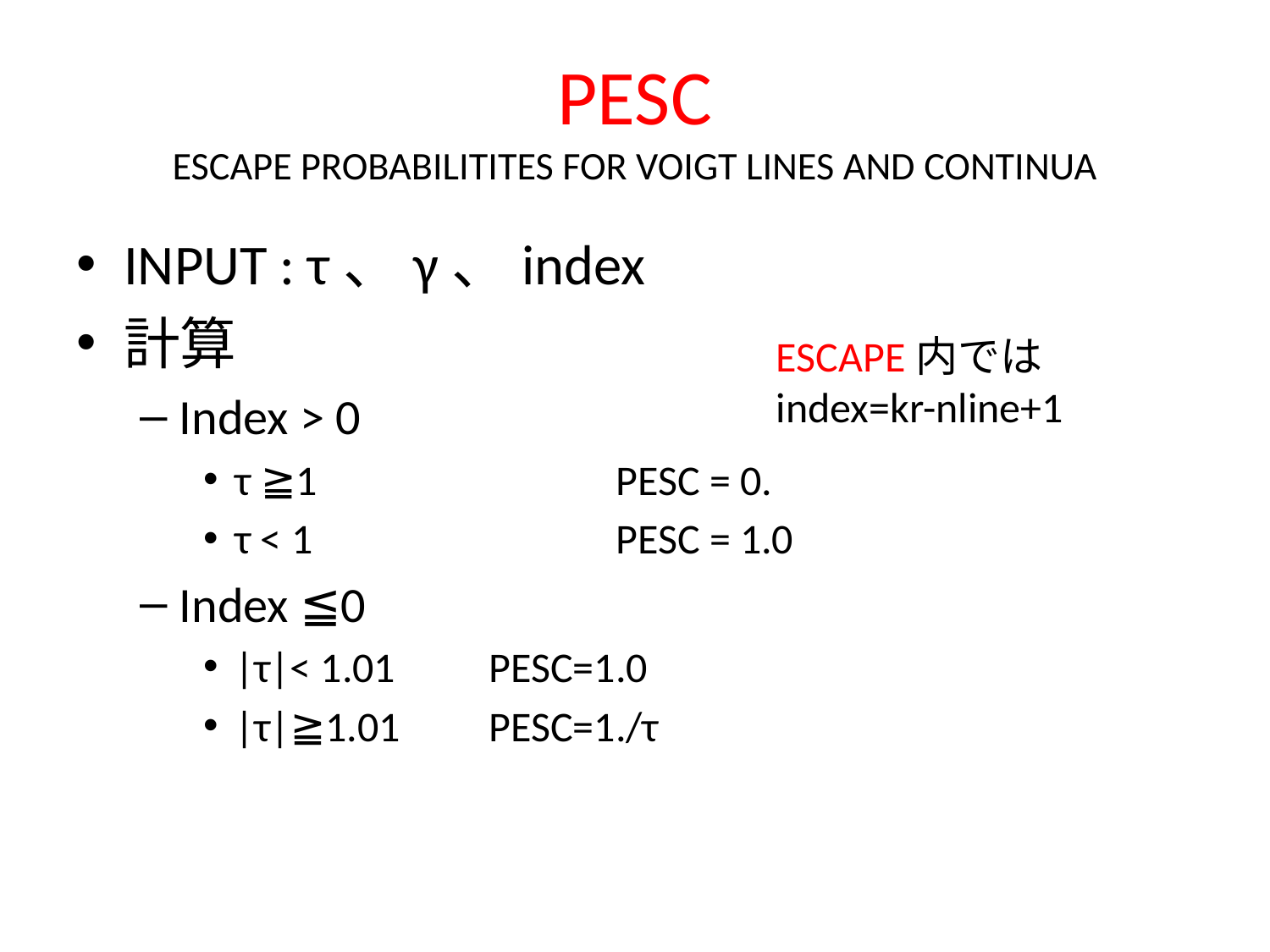

# PESC ESCAPE PROBABILITITES FOR VOIGT LINES AND CONTINUA
INPUT : τ、γ、index
計算
Index > 0
τ ≧1			PESC = 0.
τ < 1			PESC = 1.0
Index ≦0
|τ|< 1.01	PESC=1.0
|τ|≧1.01	PESC=1./τ
ESCAPE内では
index=kr-nline+1